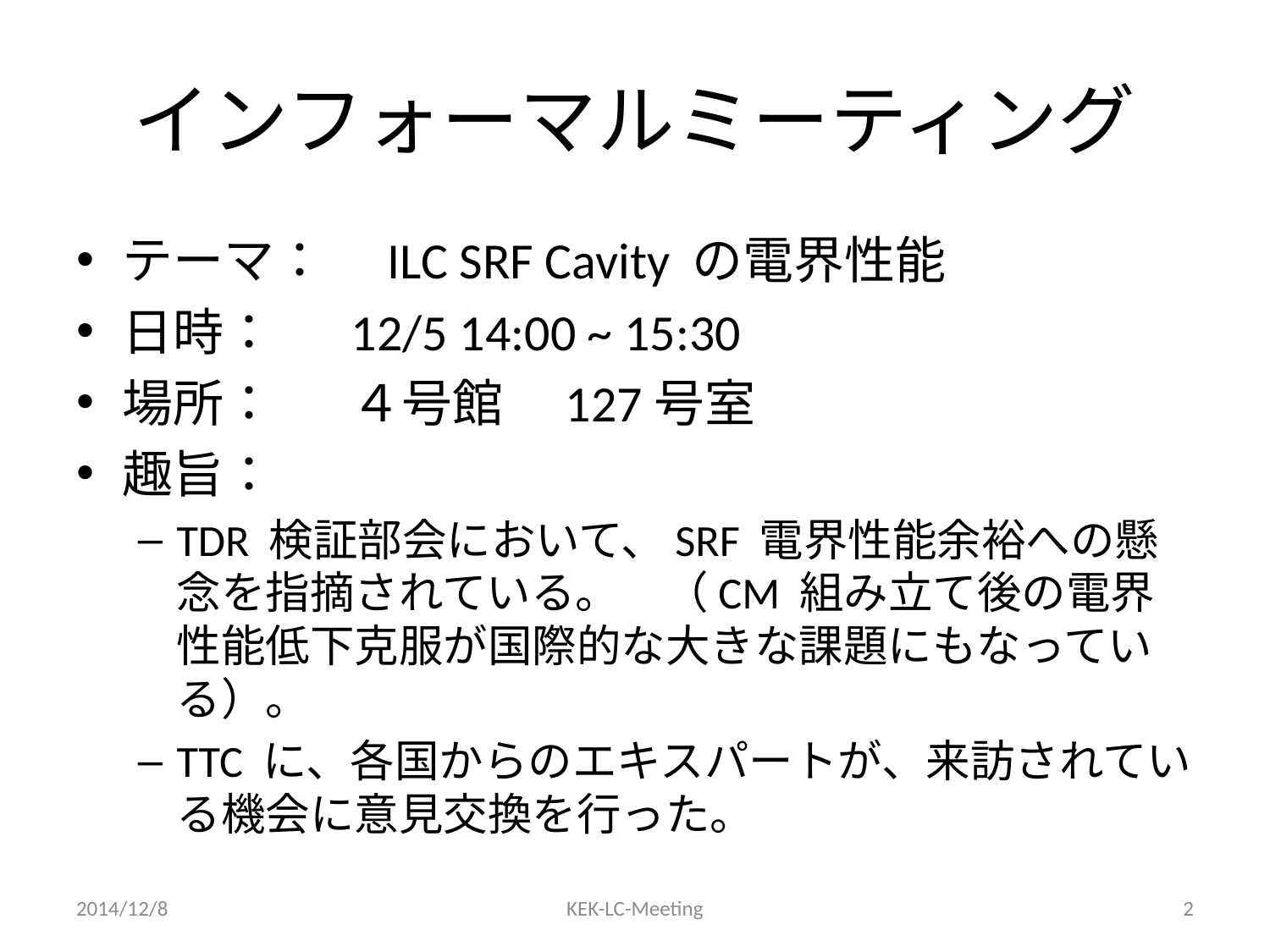

# インフォーマルミーティング
テーマ：　ILC SRF Cavity の電界性能
日時：　	12/5 14:00 ~ 15:30
場所：	４号館　127号室
趣旨：
TDR 検証部会において、SRF 電界性能余裕への懸念を指摘されている。　（CM 組み立て後の電界性能低下克服が国際的な大きな課題にもなっている）。
TTC に、各国からのエキスパートが、来訪されている機会に意見交換を行った。

2014/12/8
KEK-LC-Meeting
2